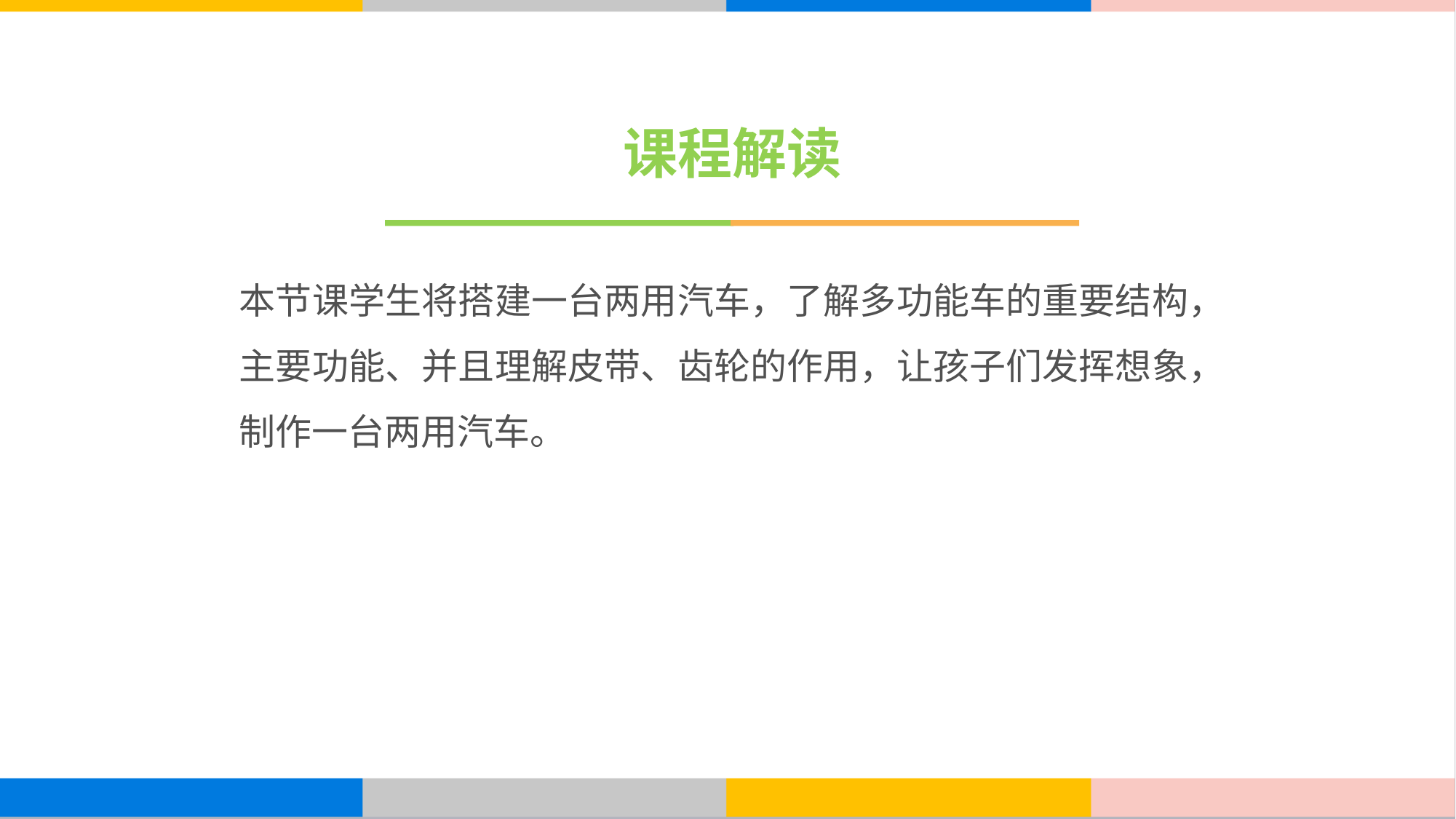

# 课程解读
本节课学生将搭建一台两用汽车，了解多功能车的重要结构，主要功能、并且理解皮带、齿轮的作用，让孩子们发挥想象，制作一台两用汽车。